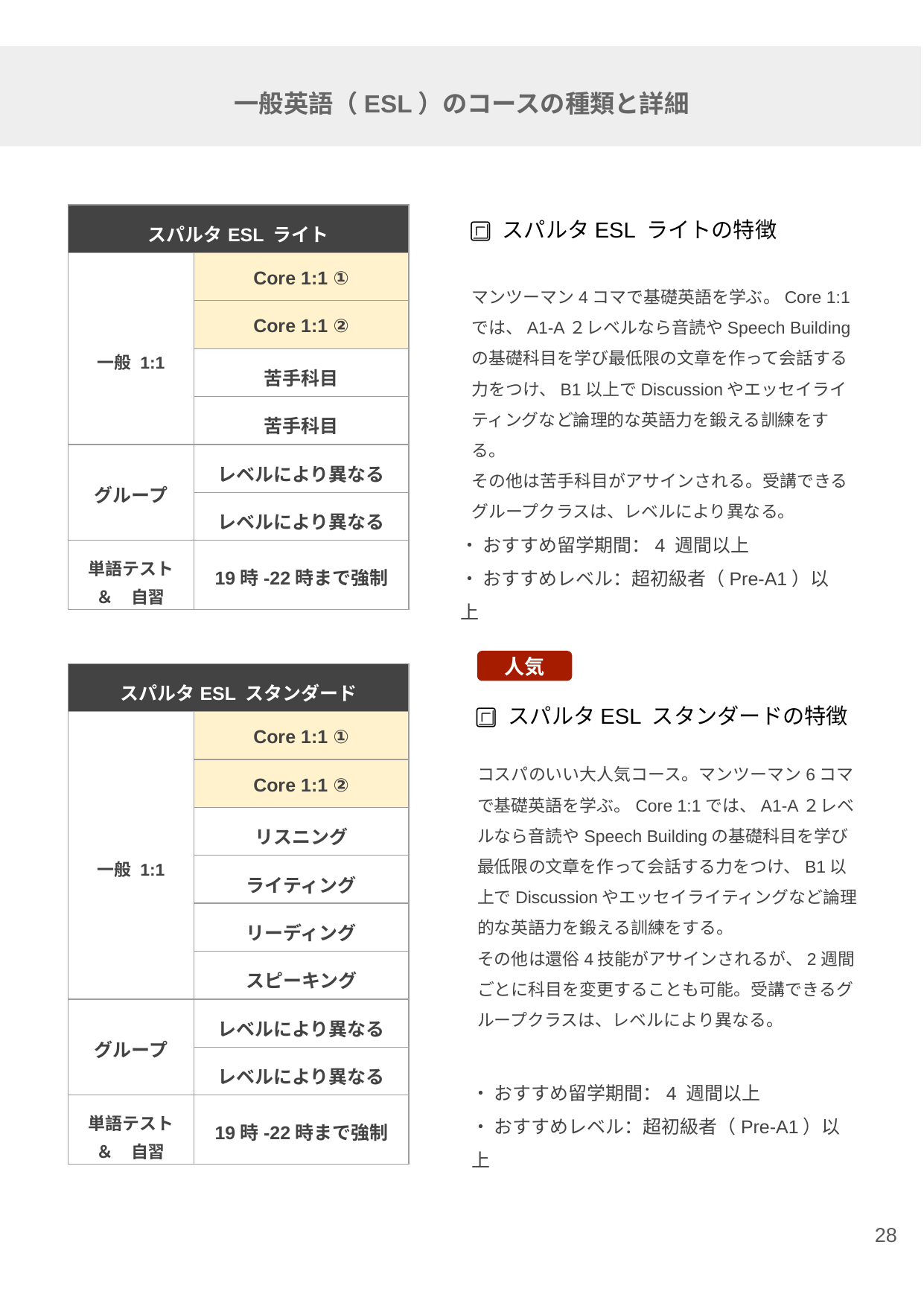

一般英語（ESL）のコースの種類と詳細
| スパルタESL ライト |  |
| --- | --- |
| 一般 1:1 | Core 1:1 ① |
|  | Core 1:1 ② |
|  | 苦手科目 |
|  | 苦手科目 |
| グループ | レベルにより異なる |
|  | レベルにより異なる |
| 単語テスト ＆　自習 | 19時-22時まで強制 |
|  |  |
🔳 スパルタESL ライトの特徴
マンツーマン4コマで基礎英語を学ぶ。Core 1:1では、A1-A２レベルなら音読やSpeech Buildingの基礎科目を学び最低限の文章を作って会話する力をつけ、B1以上でDiscussionやエッセイライティングなど論理的な英語力を鍛える訓練をする。
その他は苦手科目がアサインされる。受講できるグループクラスは、レベルにより異なる。
・ おすすめ留学期間：4 週間以上
・ おすすめレベル：超初級者（Pre-A1）以上
人気
| スパルタESL スタンダード |  |
| --- | --- |
| 一般 1:1 | Core 1:1 ① |
|  | Core 1:1 ② |
|  | リスニング |
|  | ライティング |
|  | リーディング |
|  | スピーキング |
| グループ | レベルにより異なる |
|  | レベルにより異なる |
| 単語テスト ＆　自習 | 19時-22時まで強制 |
|  |  |
🔳 スパルタESL スタンダードの特徴
コスパのいい大人気コース。マンツーマン6コマで基礎英語を学ぶ。Core 1:1では、A1-A２レベルなら音読やSpeech Buildingの基礎科目を学び最低限の文章を作って会話する力をつけ、B1以上でDiscussionやエッセイライティングなど論理的な英語力を鍛える訓練をする。
その他は還俗4技能がアサインされるが、2週間ごとに科目を変更することも可能。受講できるグループクラスは、レベルにより異なる。
・ おすすめ留学期間：4 週間以上
・ おすすめレベル：超初級者（Pre-A1）以上
28